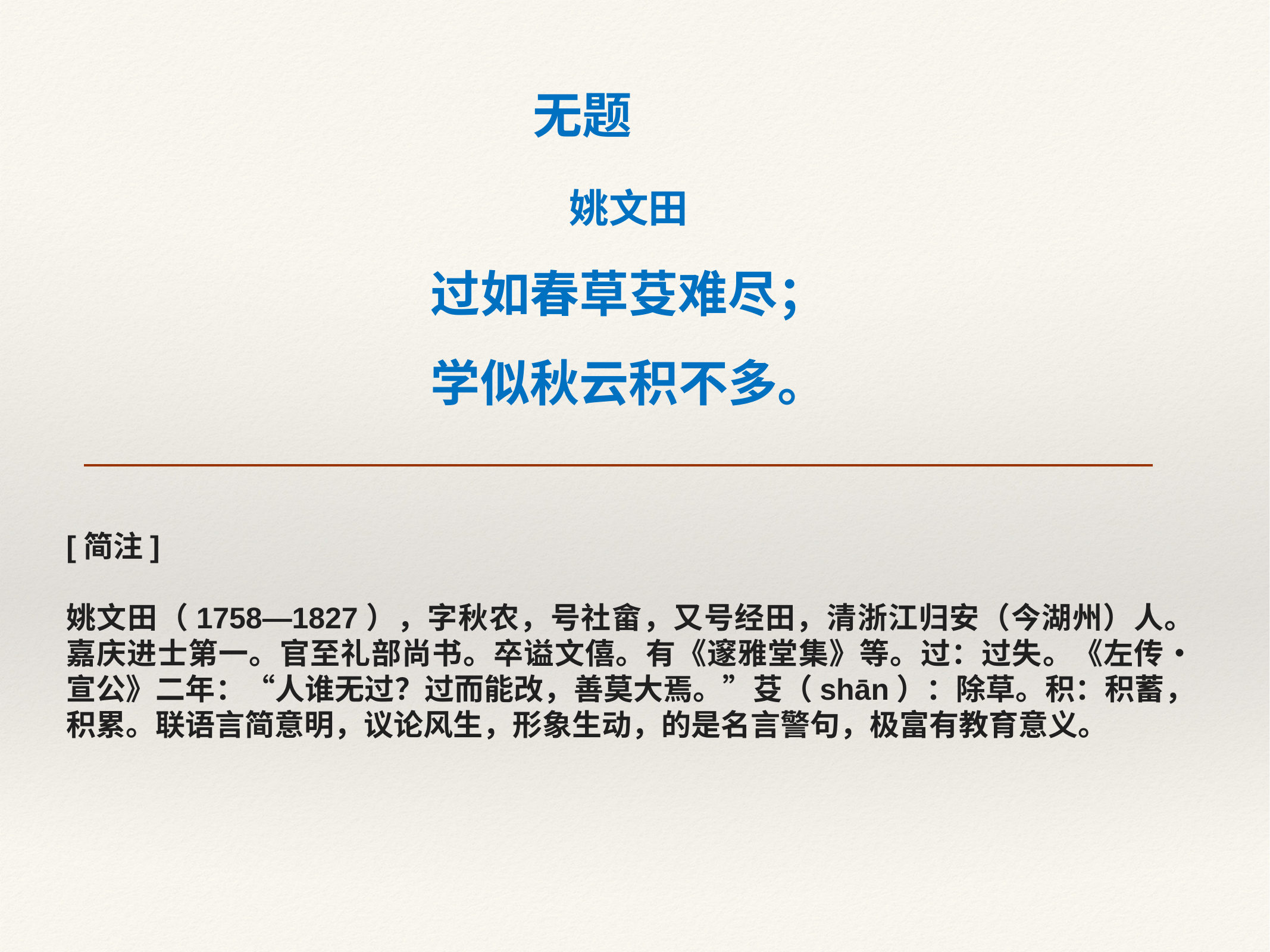

无题
姚文田
过如春草芟难尽；
学似秋云积不多。

[简注]

姚文田（1758—1827），字秋农，号社畲，又号经田，清浙江归安（今湖州）人。嘉庆进士第一。官至礼部尚书。卒谥文僖。有《邃雅堂集》等。过：过失。《左传•宣公》二年：“人谁无过？过而能改，善莫大焉。”芟（shān）：除草。积：积蓄，积累。联语言简意明，议论风生，形象生动，的是名言警句，极富有教育意义。